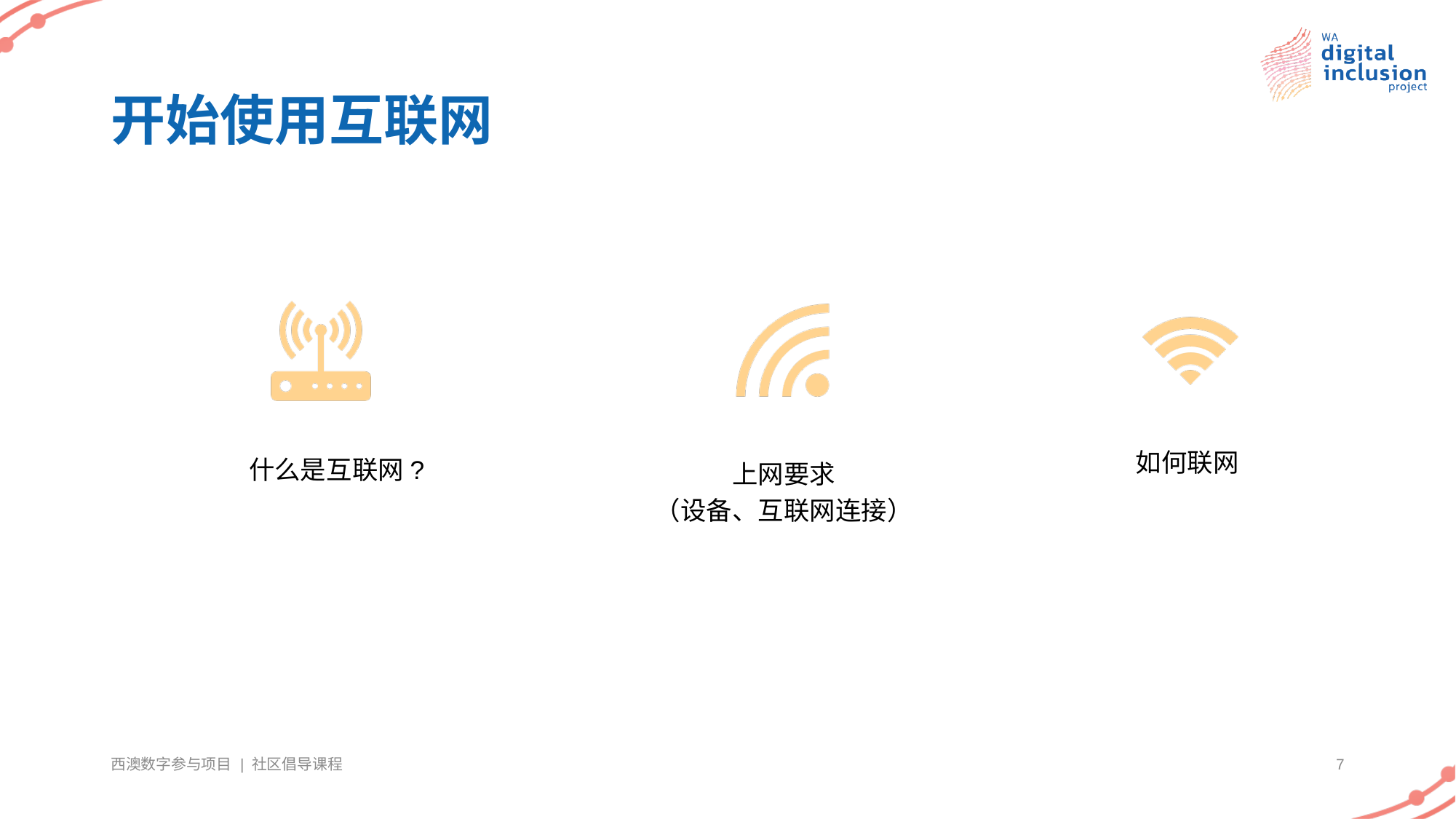

# 开始使用互联网
什么是互联网?
上网要求
（设备、互联网连接）
如何联网
西澳数字参与项目 | 社区倡导课程
7